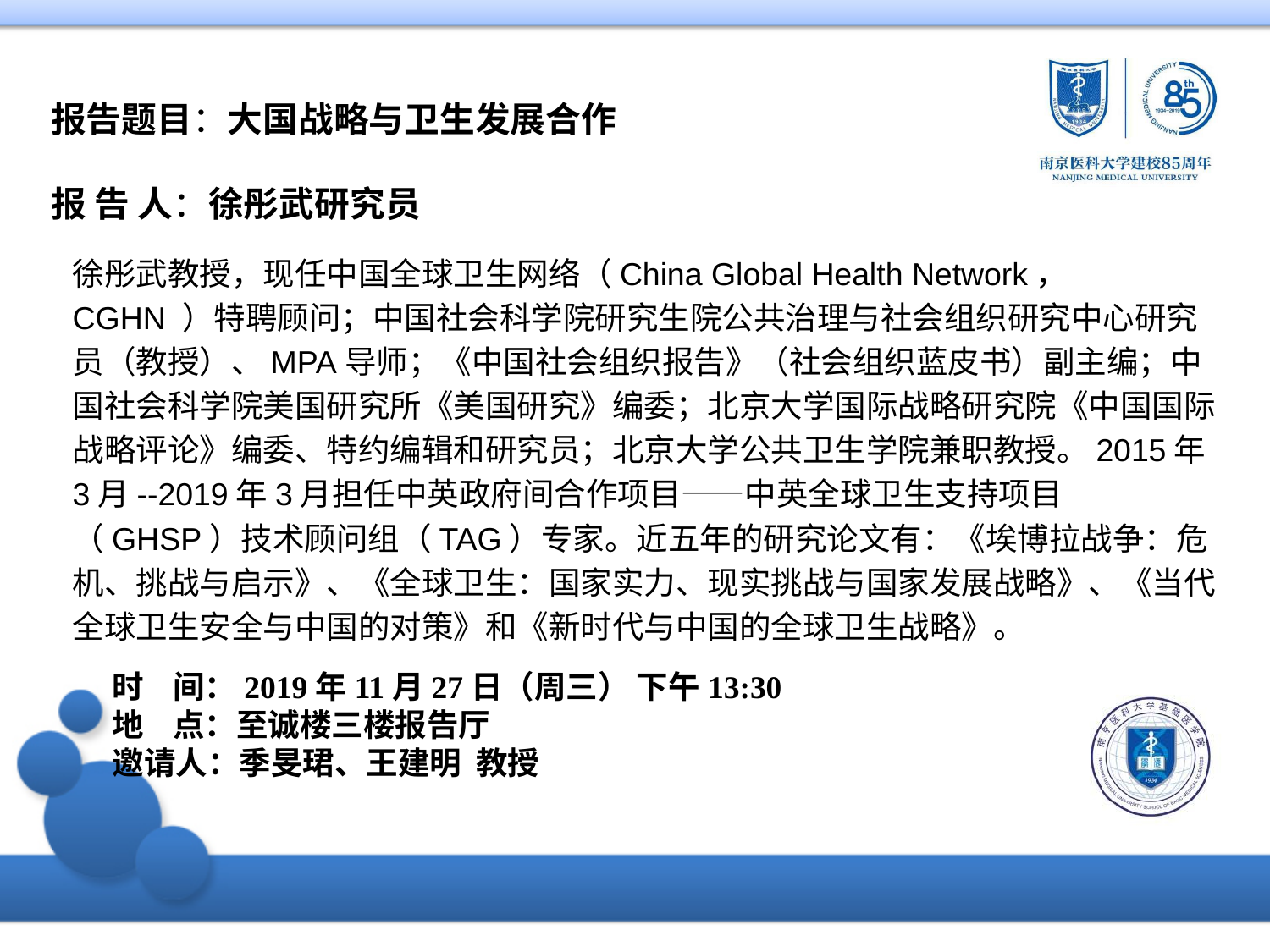

报告题目：大国战略与卫生发展合作

报 告 人：徐彤武研究员

徐彤武教授，现任中国全球卫生网络（China Global Health Network， CGHN ）特聘顾问；中国社会科学院研究生院公共治理与社会组织研究中心研究员（教授）、MPA导师；《中国社会组织报告》（社会组织蓝皮书）副主编；中国社会科学院美国研究所《美国研究》编委；北京大学国际战略研究院《中国国际战略评论》编委、特约编辑和研究员；北京大学公共卫生学院兼职教授。2015年3月--2019年3月担任中英政府间合作项目——中英全球卫生支持项目（GHSP）技术顾问组（TAG）专家。近五年的研究论文有：《埃博拉战争：危机、挑战与启示》、《全球卫生：国家实力、现实挑战与国家发展战略》、《当代全球卫生安全与中国的对策》和《新时代与中国的全球卫生战略》。
时    间：2019年11月27日（周三） 下午13:30
地    点：至诚楼三楼报告厅
邀请人：季旻珺、王建明  教授